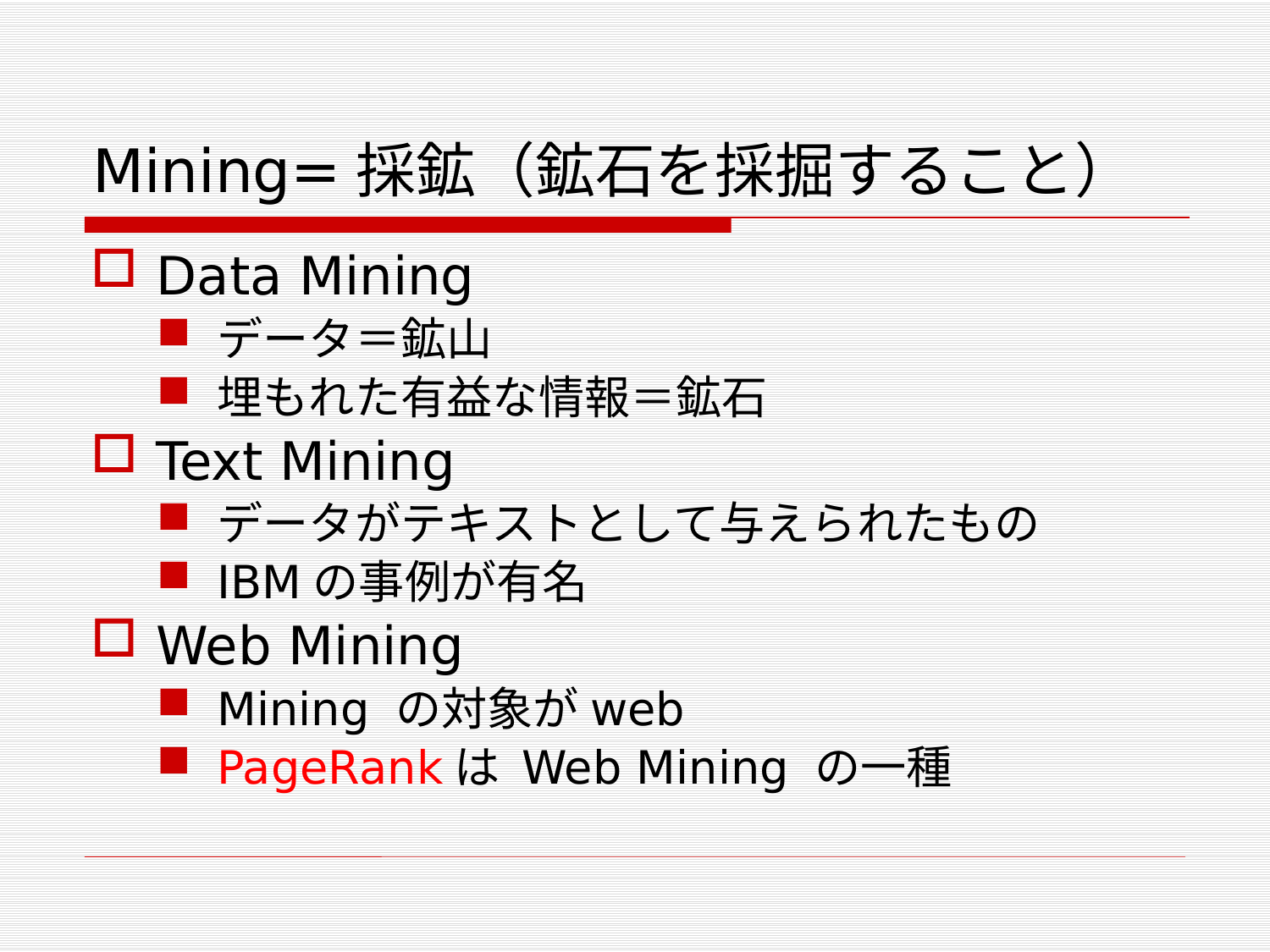

# Mining=採鉱（鉱石を採掘すること）
Data Mining
データ＝鉱山
埋もれた有益な情報＝鉱石
Text Mining
データがテキストとして与えられたもの
IBMの事例が有名
Web Mining
Mining の対象がweb
PageRankは Web Mining の一種